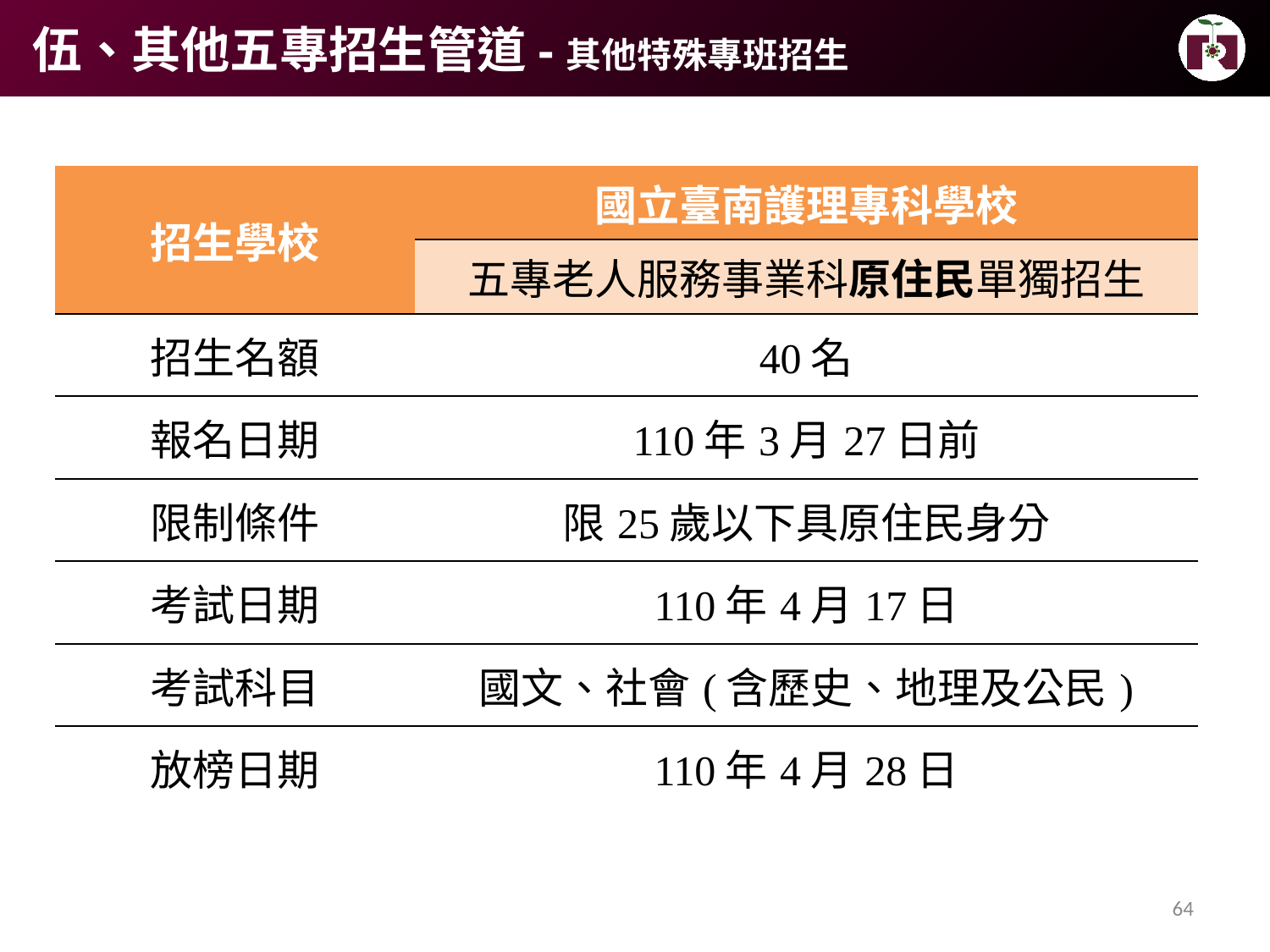

伍、其他五專招生管道-其他特殊專班招生
| 招生學校 | 國立臺南護理專科學校 |
| --- | --- |
|  | 五專老人服務事業科原住民單獨招生 |
| 招生名額 | 40名 |
| 報名日期 | 110年3月27日前 |
| 限制條件 | 限25歲以下具原住民身分 |
| 考試日期 | 110年4月17日 |
| 考試科目 | 國文、社會(含歷史、地理及公民) |
| 放榜日期 | 110年4月28日 |
64